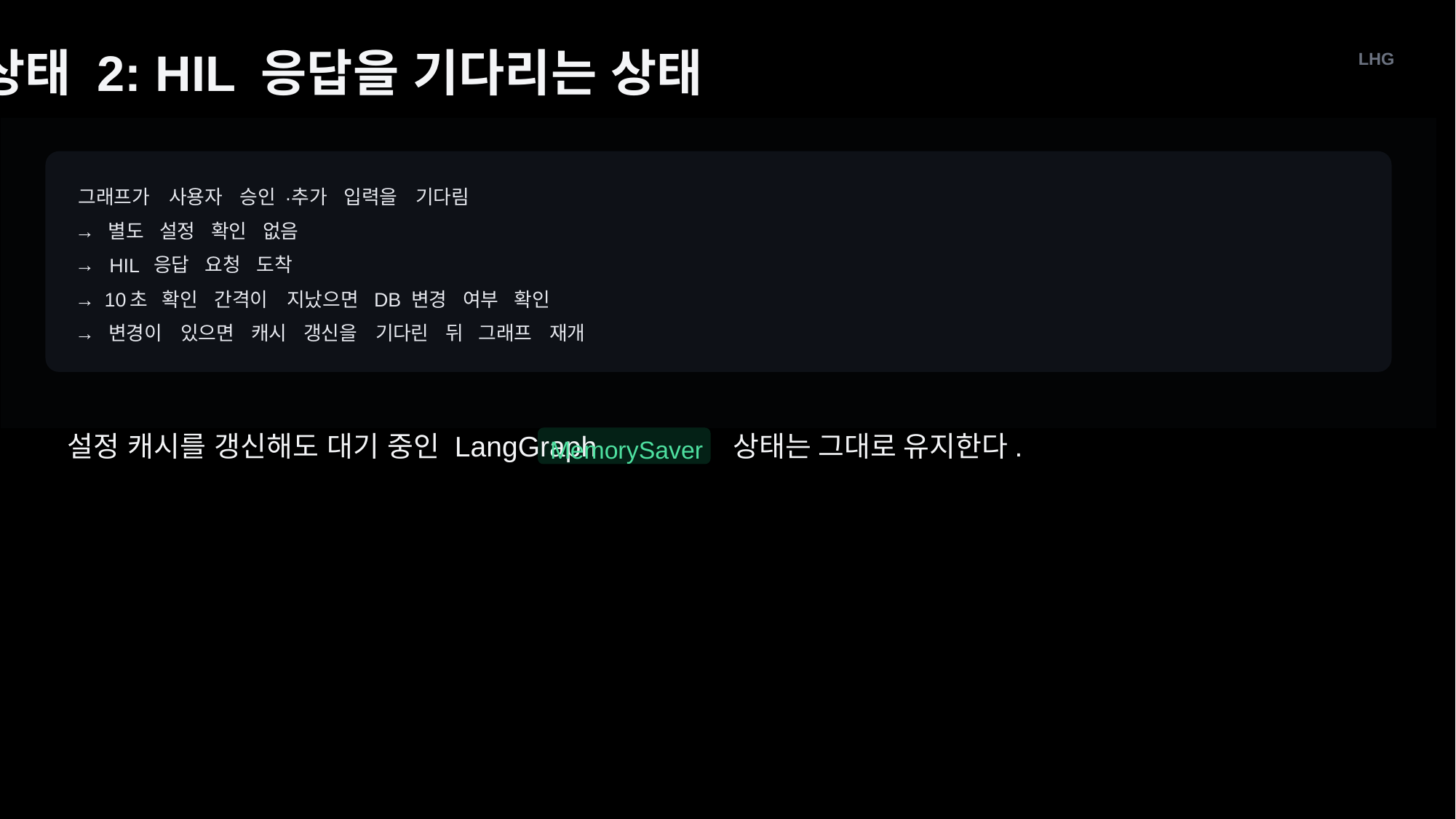

상태 2: HIL 응답을 기다리는 상태
LHG

그래프가
사용자
승인
추가
입력을
기다림

·

→
별도
설정
확인
없음

→
응답
요청
도착
 HIL

→
초
확인
간격이
지났으면
변경
여부
확인
 10

 DB

→
변경이
있으면
캐시
갱신을
기다린
뒤
그래프
재개

설정 캐시를 갱신해도 대기 중인 LangGraph
 상태는 그대로 유지한다.
MemorySaver